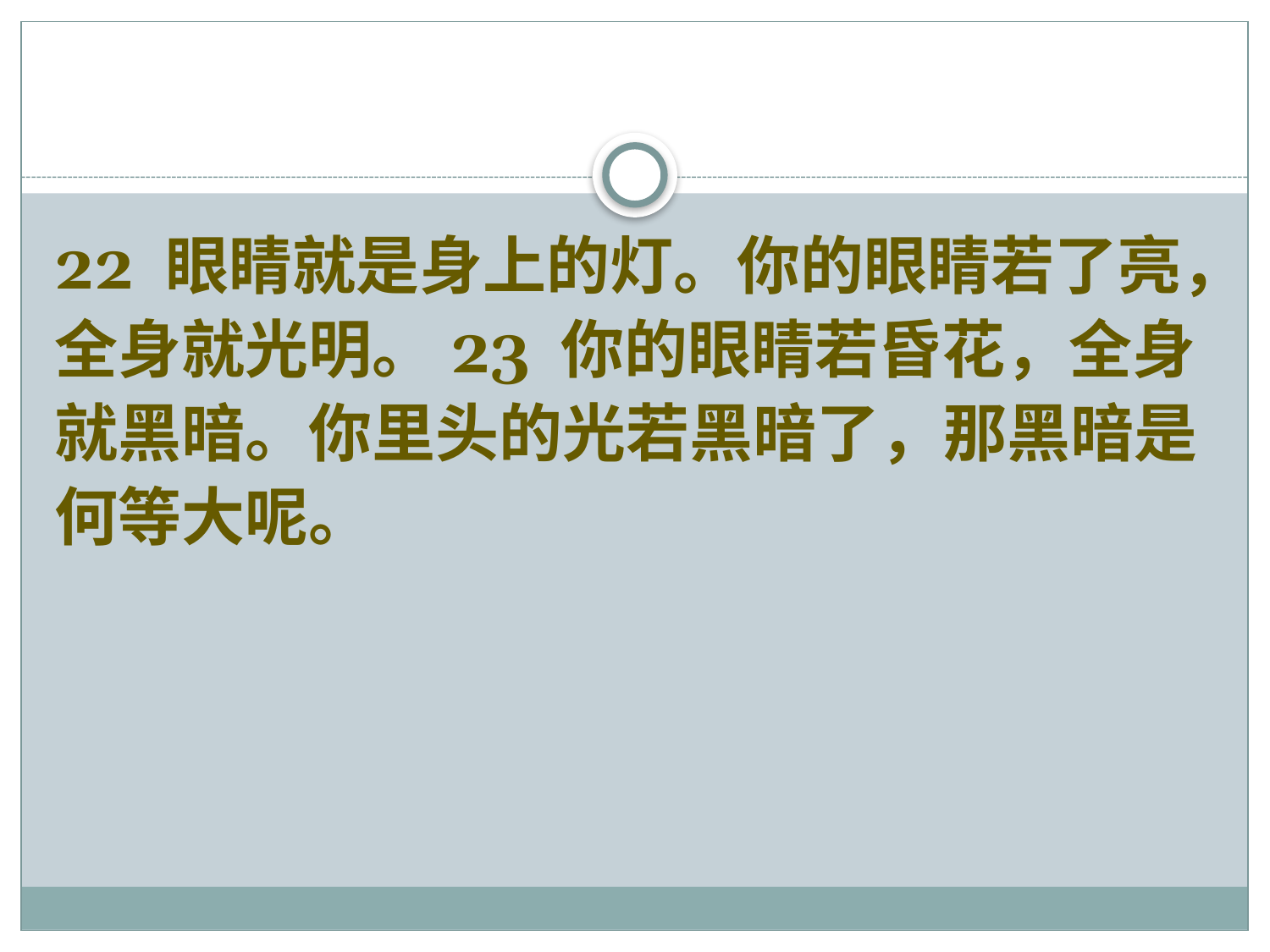

#
22 眼睛就是身上的灯。你的眼睛若了亮，全身就光明。23 你的眼睛若昏花，全身就黑暗。你里头的光若黑暗了，那黑暗是何等大呢。